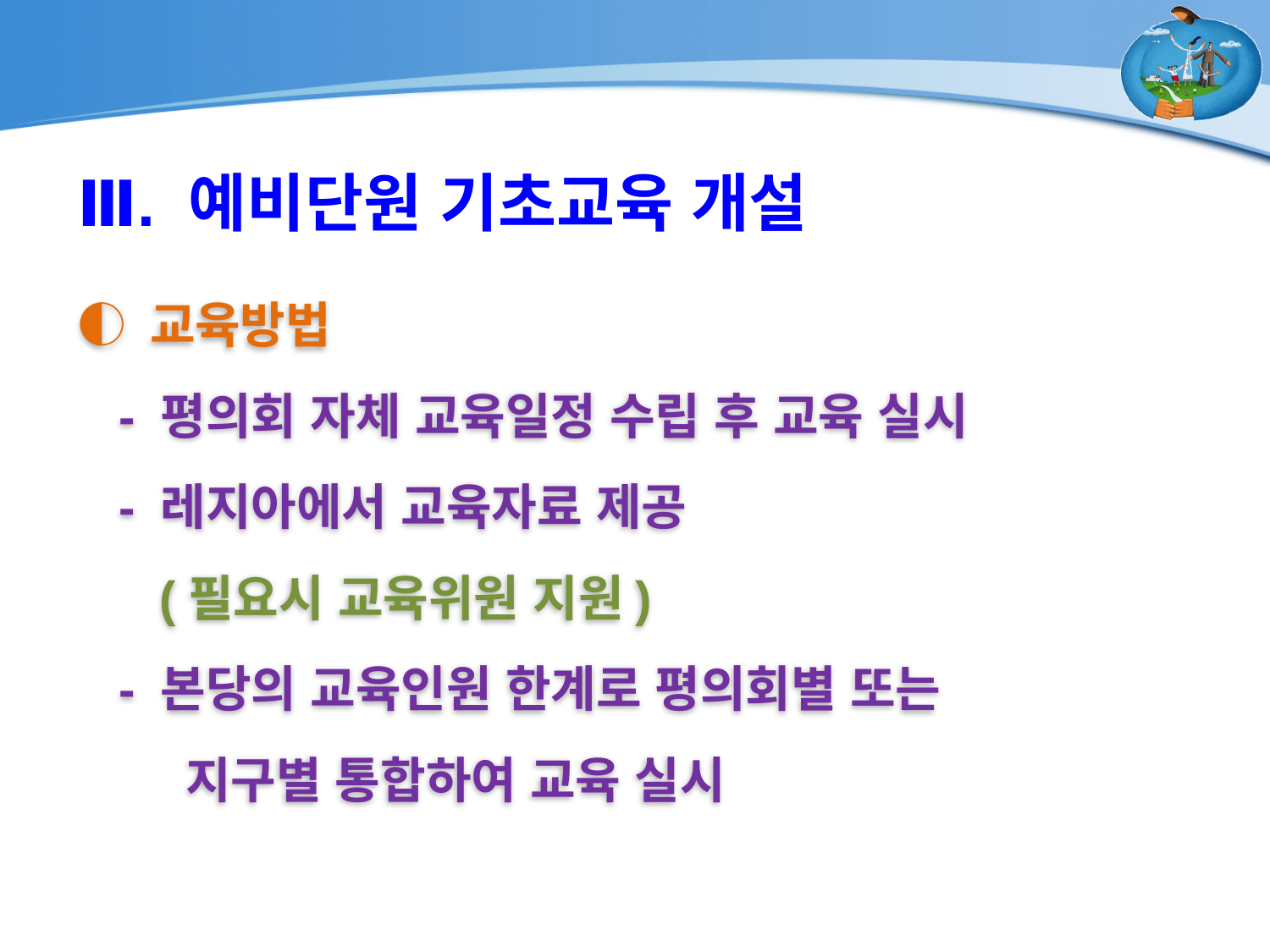

Ⅲ. 예비단원 기초교육 개설
◐ 교육방법
   - 평의회 자체 교육일정 수립 후 교육 실시
   - 레지아에서 교육자료 제공
      (필요시 교육위원 지원)
   - 본당의 교육인원 한계로 평의회별 또는
       지구별 통합하여 교육 실시